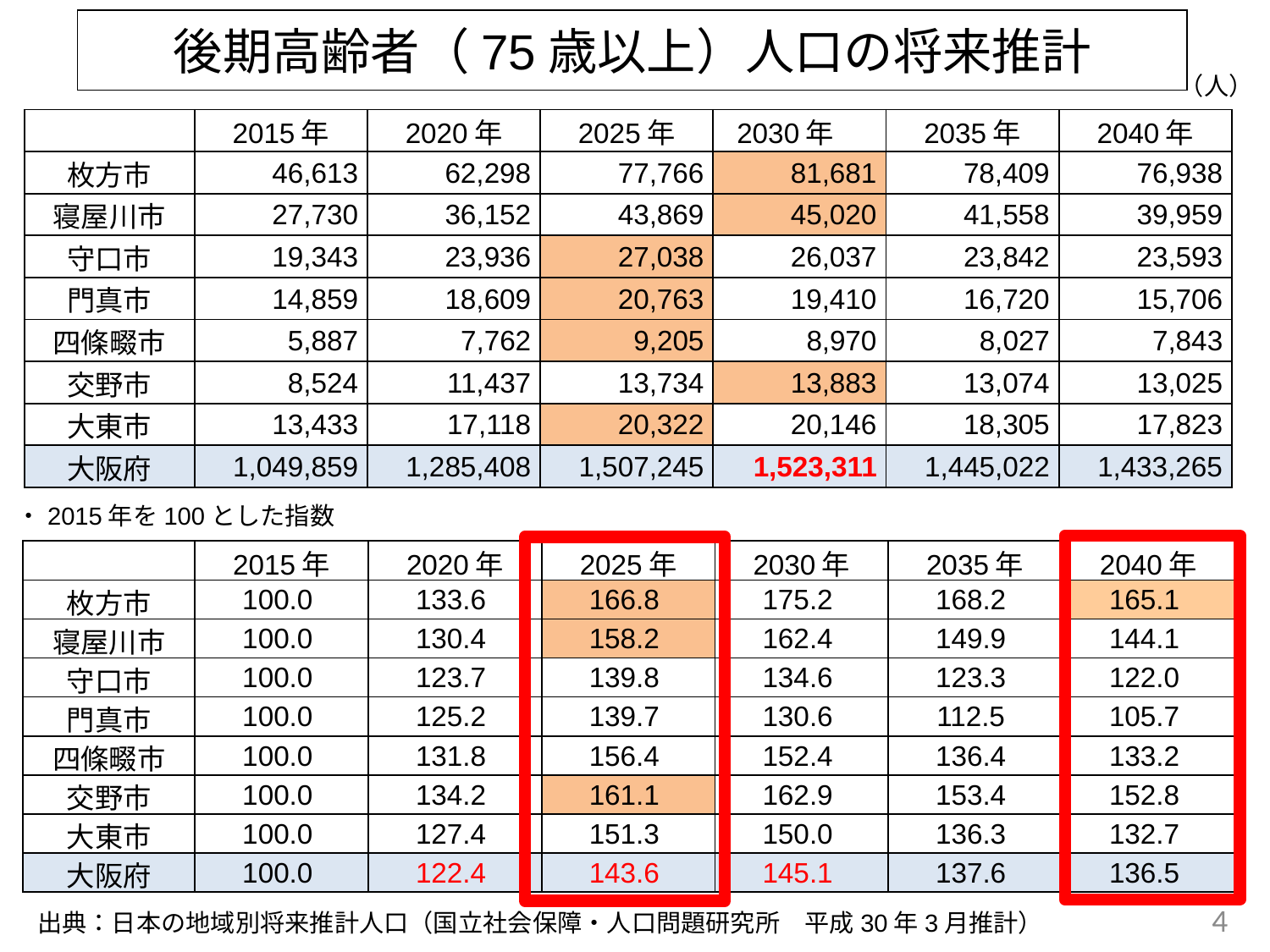

# 後期高齢者（75歳以上）人口の将来推計
（人）
|  | 2015年 | 2020年 | 2025年 | 2030年 | 2035年 | 2040年 |
| --- | --- | --- | --- | --- | --- | --- |
| 枚方市 | 46,613 | 62,298 | 77,766 | 81,681 | 78,409 | 76,938 |
| 寝屋川市 | 27,730 | 36,152 | 43,869 | 45,020 | 41,558 | 39,959 |
| 守口市 | 19,343 | 23,936 | 27,038 | 26,037 | 23,842 | 23,593 |
| 門真市 | 14,859 | 18,609 | 20,763 | 19,410 | 16,720 | 15,706 |
| 四條畷市 | 5,887 | 7,762 | 9,205 | 8,970 | 8,027 | 7,843 |
| 交野市 | 8,524 | 11,437 | 13,734 | 13,883 | 13,074 | 13,025 |
| 大東市 | 13,433 | 17,118 | 20,322 | 20,146 | 18,305 | 17,823 |
| 大阪府 | 1,049,859 | 1,285,408 | 1,507,245 | 1,523,311 | 1,445,022 | 1,433,265 |
・2015年を100とした指数

|  | 2015年 | 2020年 | 2025年 | 2030年 | 2035年 | 2040年 |
| --- | --- | --- | --- | --- | --- | --- |
| 枚方市 | 100.0 | 133.6 | 166.8 | 175.2 | 168.2 | 165.1 |
| 寝屋川市 | 100.0 | 130.4 | 158.2 | 162.4 | 149.9 | 144.1 |
| 守口市 | 100.0 | 123.7 | 139.8 | 134.6 | 123.3 | 122.0 |
| 門真市 | 100.0 | 125.2 | 139.7 | 130.6 | 112.5 | 105.7 |
| 四條畷市 | 100.0 | 131.8 | 156.4 | 152.4 | 136.4 | 133.2 |
| 交野市 | 100.0 | 134.2 | 161.1 | 162.9 | 153.4 | 152.8 |
| 大東市 | 100.0 | 127.4 | 151.3 | 150.0 | 136.3 | 132.7 |
| 大阪府 | 100.0 | 122.4 | 143.6 | 145.1 | 137.6 | 136.5 |
4
出典：日本の地域別将来推計人口（国立社会保障・人口問題研究所　平成30年3月推計）